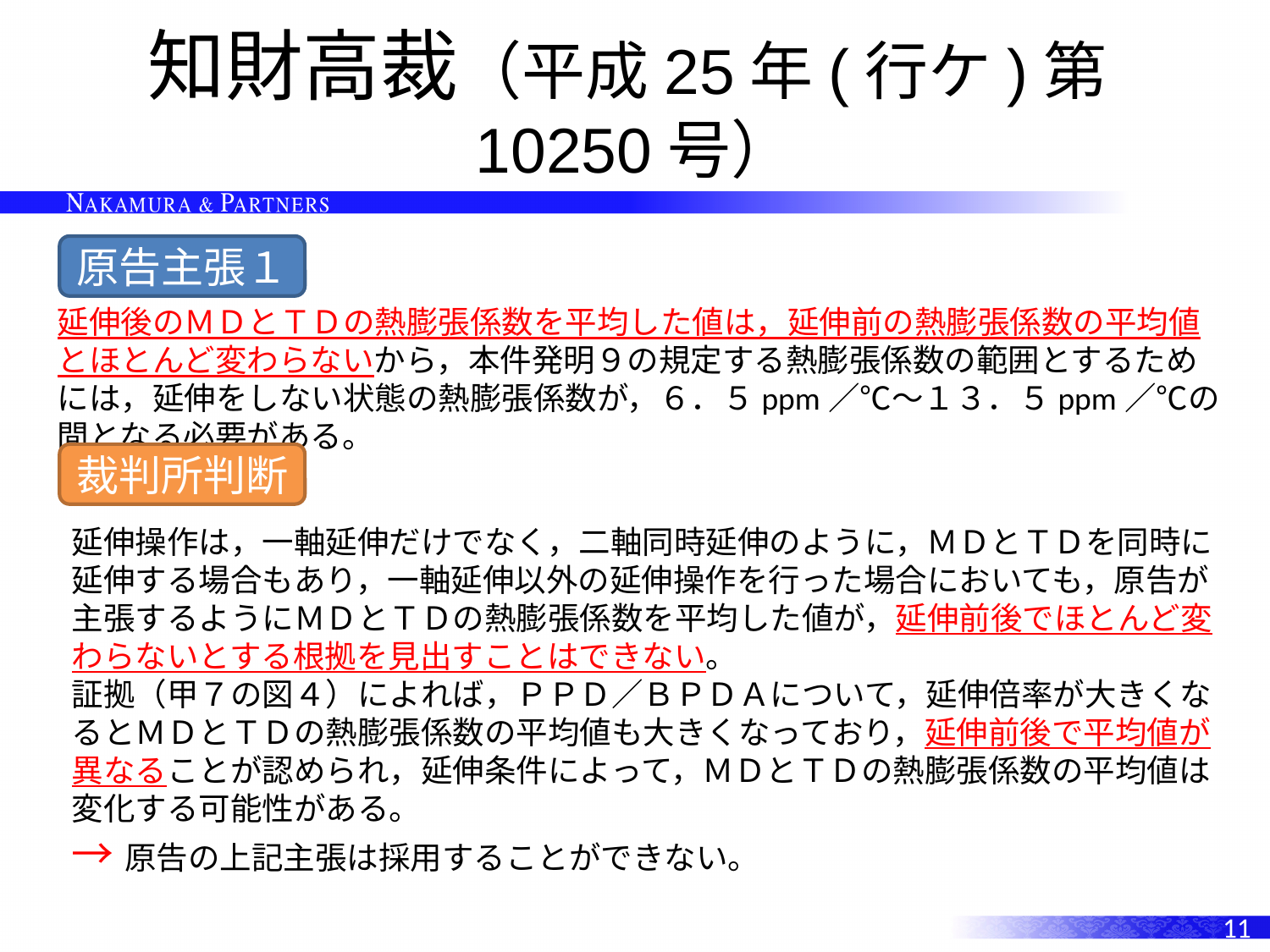

# 知財高裁（平成25年(行ケ)第10250号）
原告主張１
延伸後のＭＤとＴＤの熱膨張係数を平均した値は，延伸前の熱膨張係数の平均値とほとんど変わらないから，本件発明９の規定する熱膨張係数の範囲とするためには，延伸をしない状態の熱膨張係数が，６．５ppm／℃～１３．５ppm／℃の間となる必要がある。
裁判所判断
延伸操作は，一軸延伸だけでなく，二軸同時延伸のように，ＭＤとＴＤを同時に延伸する場合もあり，一軸延伸以外の延伸操作を行った場合においても，原告が主張するようにＭＤとＴＤの熱膨張係数を平均した値が，延伸前後でほとんど変わらないとする根拠を見出すことはできない。
証拠（甲７の図４）によれば，ＰＰＤ／ＢＰＤＡについて，延伸倍率が大きくなるとＭＤとＴＤの熱膨張係数の平均値も大きくなっており，延伸前後で平均値が異なることが認められ，延伸条件によって，ＭＤとＴＤの熱膨張係数の平均値は変化する可能性がある。
→原告の上記主張は採用することができない。
11